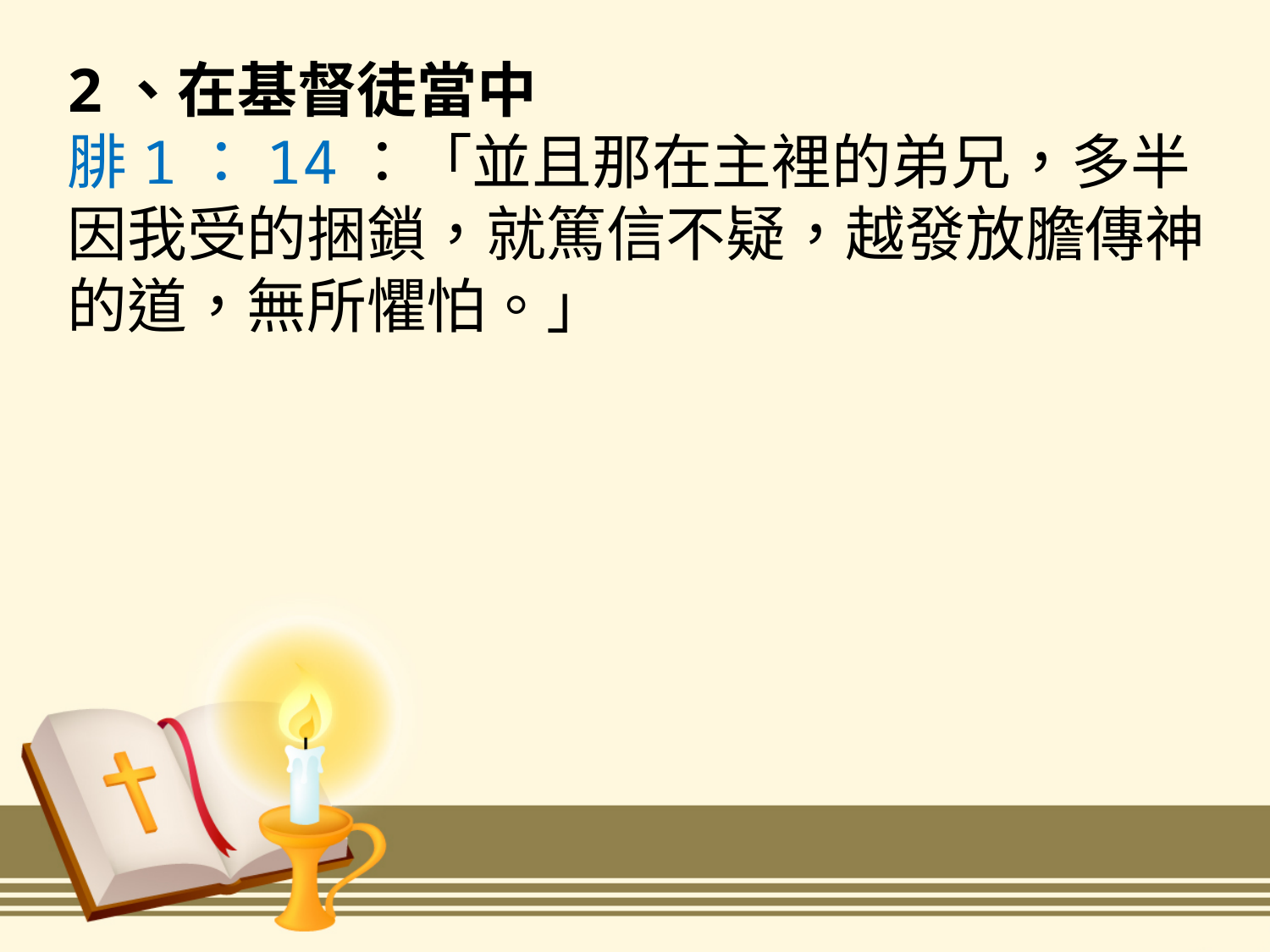

2、在基督徒當中
腓1：14：「並且那在主裡的弟兄，多半因我受的捆鎖，就篤信不疑，越發放膽傳神的道，無所懼怕。」